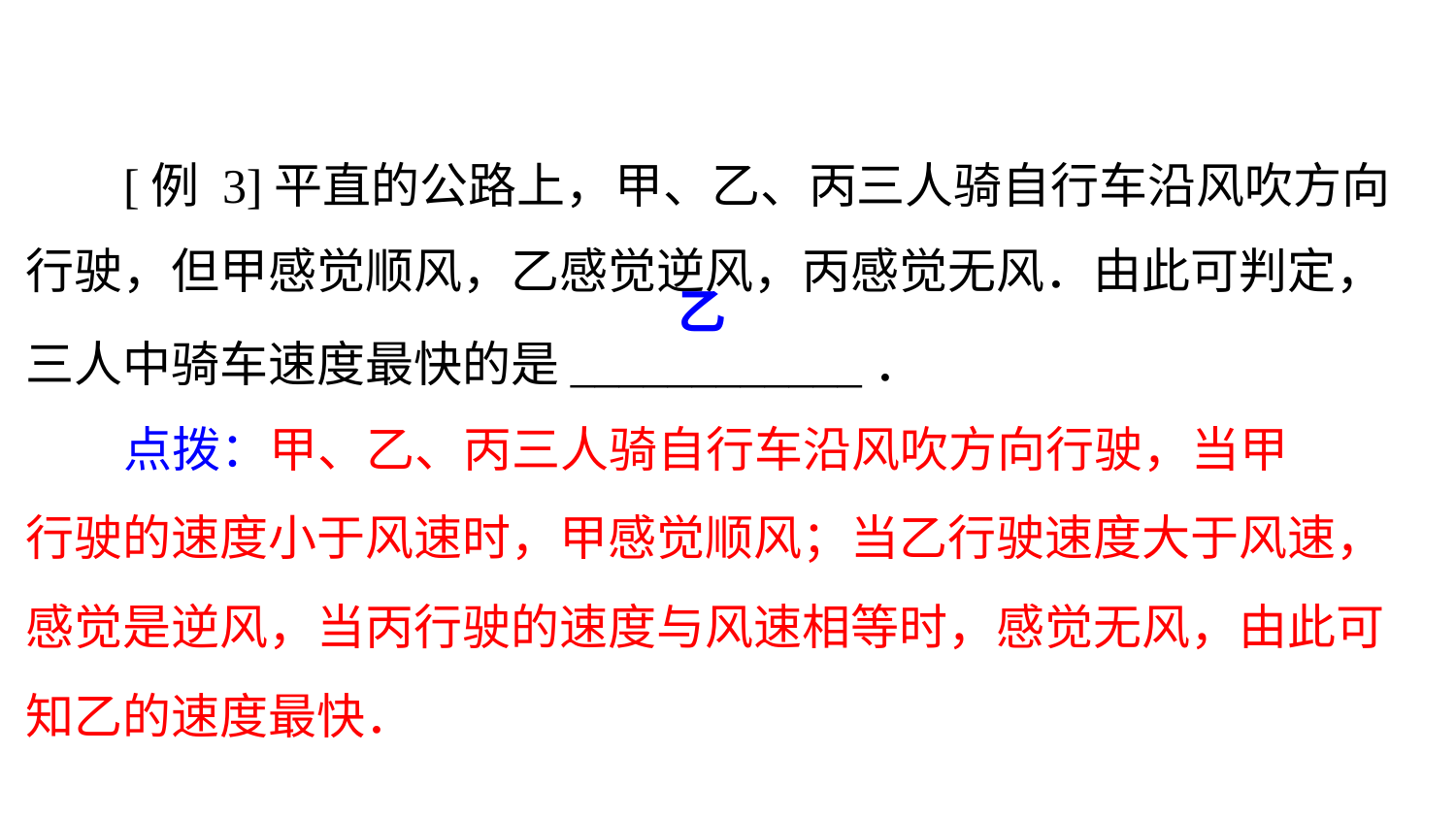

[例 3]平直的公路上，甲、乙、丙三人骑自行车沿风吹方向

行驶，但甲感觉顺风，乙感觉逆风，丙感觉无风．由此可判定，

三人中骑车速度最快的是____________．

	点拨：甲、乙、丙三人骑自行车沿风吹方向行驶，当甲

行驶的速度小于风速时，甲感觉顺风；当乙行驶速度大于风速，

感觉是逆风，当丙行驶的速度与风速相等时，感觉无风，由此可

知乙的速度最快．

乙